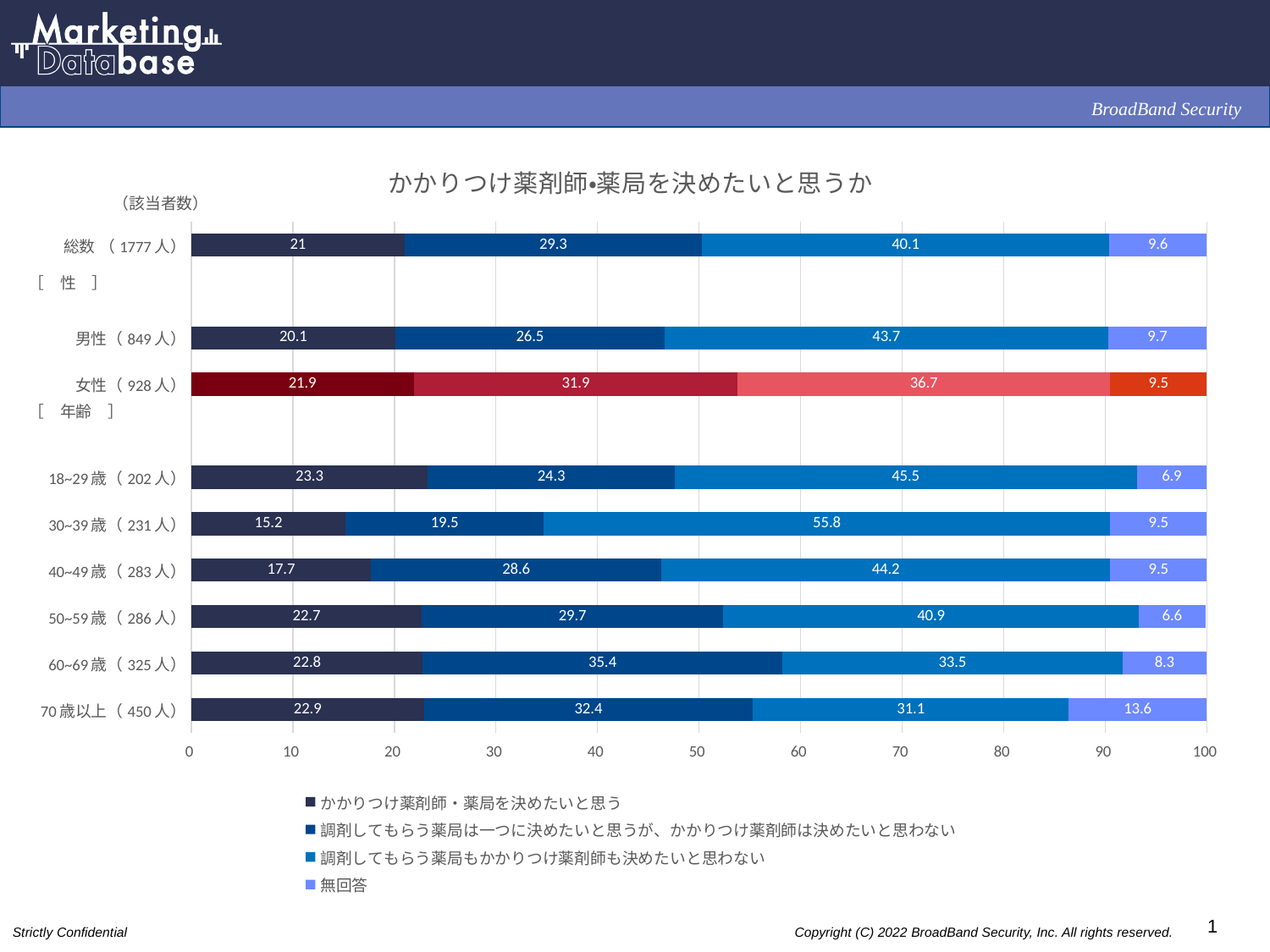

### Chart: かかりつけ薬剤師・薬局を決めたいと思うか

| Category | かかりつけ薬剤師・薬局を決めたいと思う | 調剤してもらう薬局は一つに決めたいと思うが、かかりつけ薬剤師は決めたいと思わない | 調剤してもらう薬局もかかりつけ薬剤師も決めたいと思わない | 無回答 |
|---|---|---|---|---|
| 総数 （1777人） | 21.0 | 29.3 | 40.1 | 9.6 |
|  | None | None | None | None |
| 男性（849人） | 20.1 | 26.5 | 43.7 | 9.7 |
| 女性（928人） | 21.9 | 31.9 | 36.7 | 9.5 |
|  | None | None | None | None |
| 18~29歳（202人） | 23.3 | 24.3 | 45.5 | 6.9 |
| 30~39歳（231人） | 15.2 | 19.5 | 55.8 | 9.5 |
| 40~49歳（283人） | 17.7 | 28.6 | 44.2 | 9.5 |
| 50~59歳（286人） | 22.7 | 29.7 | 40.9 | 6.6 |
| 60~69歳（325人） | 22.8 | 35.4 | 33.5 | 8.3 |
| 70歳以上（450人） | 22.9 | 32.4 | 31.1 | 13.6 |